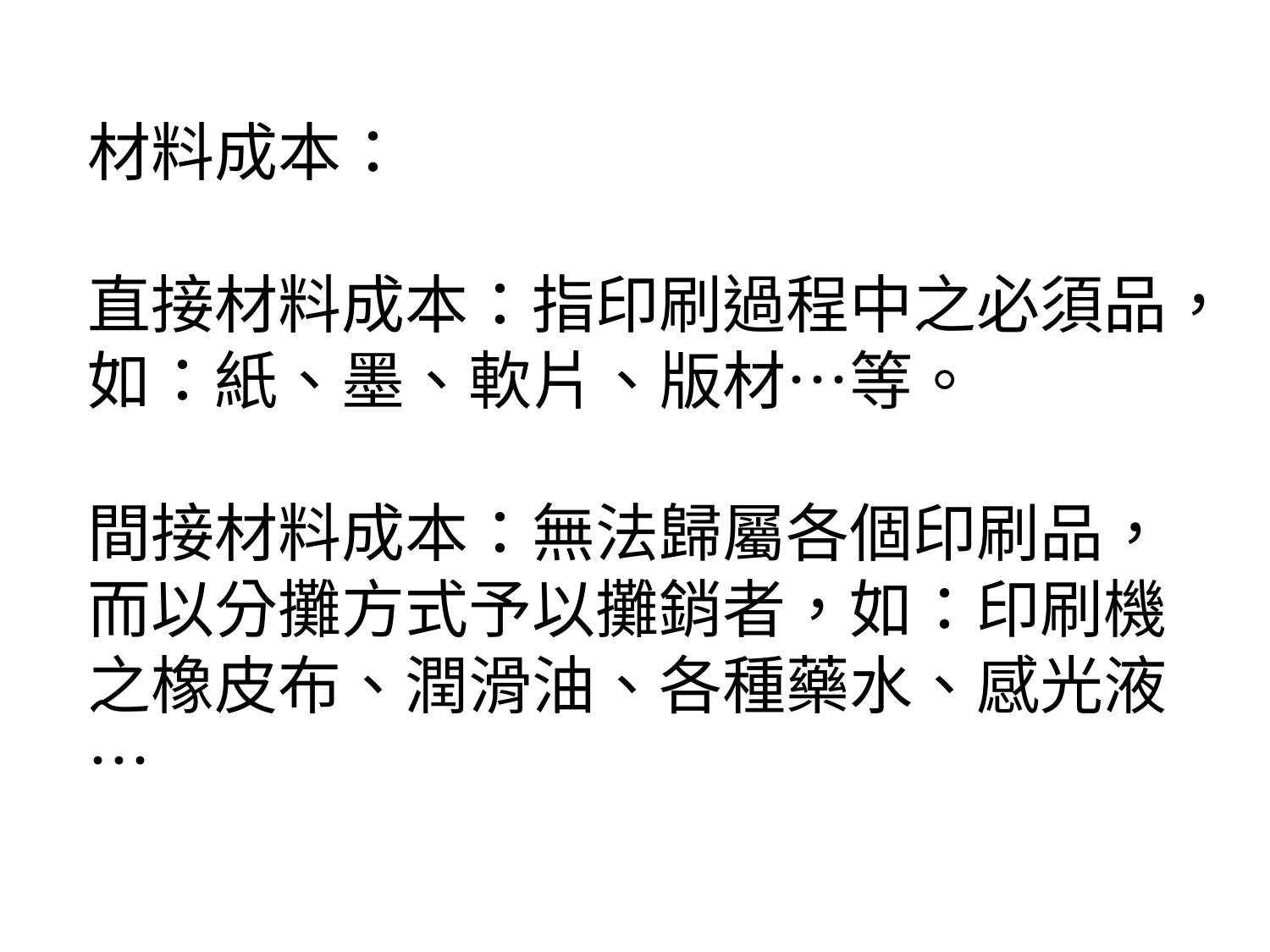

材料成本：

直接材料成本：指印刷過程中之必須品，如：紙、墨、軟片、版材…等。

間接材料成本：無法歸屬各個印刷品，而以分攤方式予以攤銷者，如：印刷機之橡皮布、潤滑油、各種藥水、感光液…